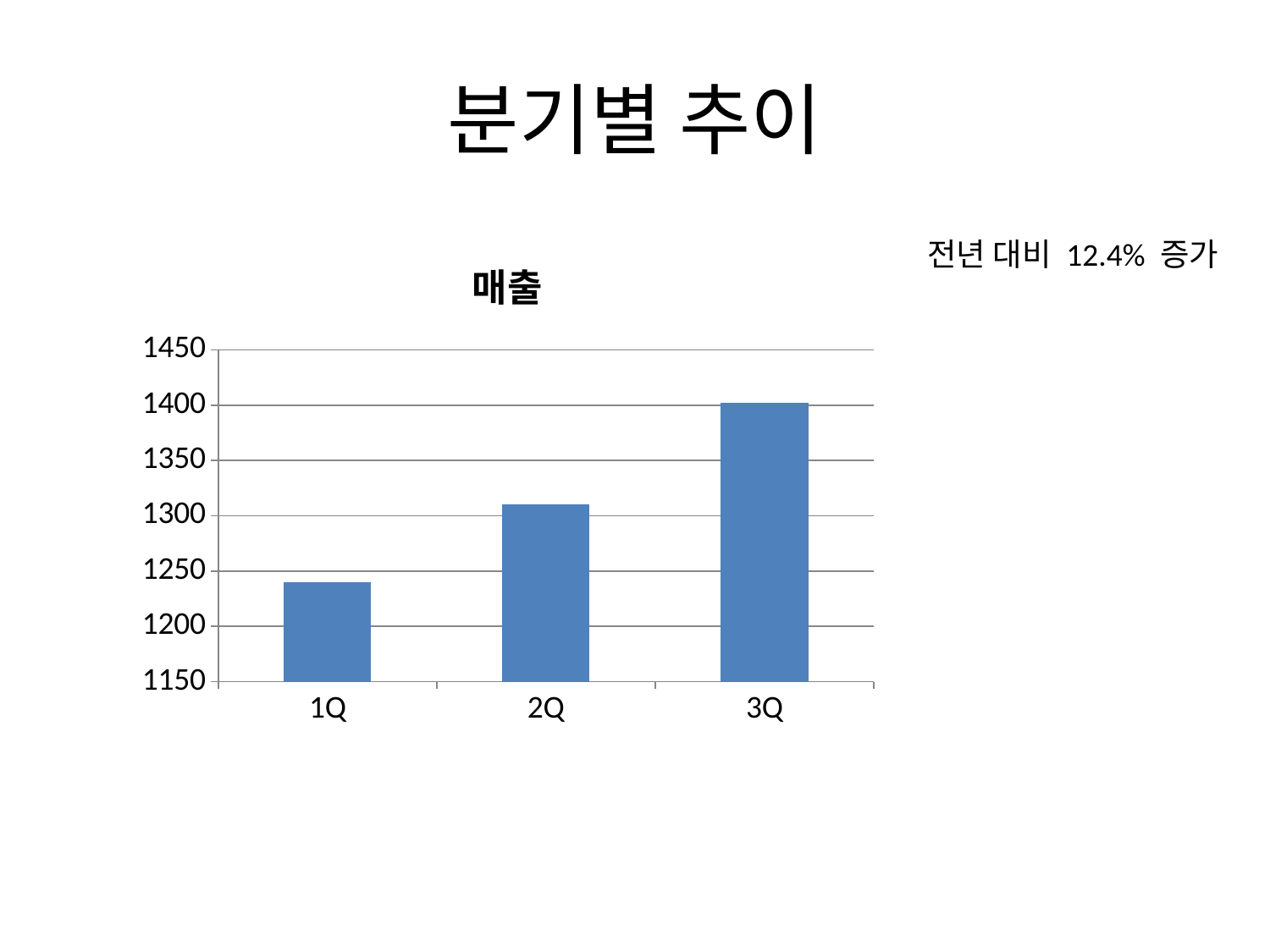

# 분기별 추이

### Chart

| Category | 매출 |
|---|---|
| 1Q | 1240.0 |
| 2Q | 1310.0 |
| 3Q | 1402.0 |
전년 대비 12.4% 증가